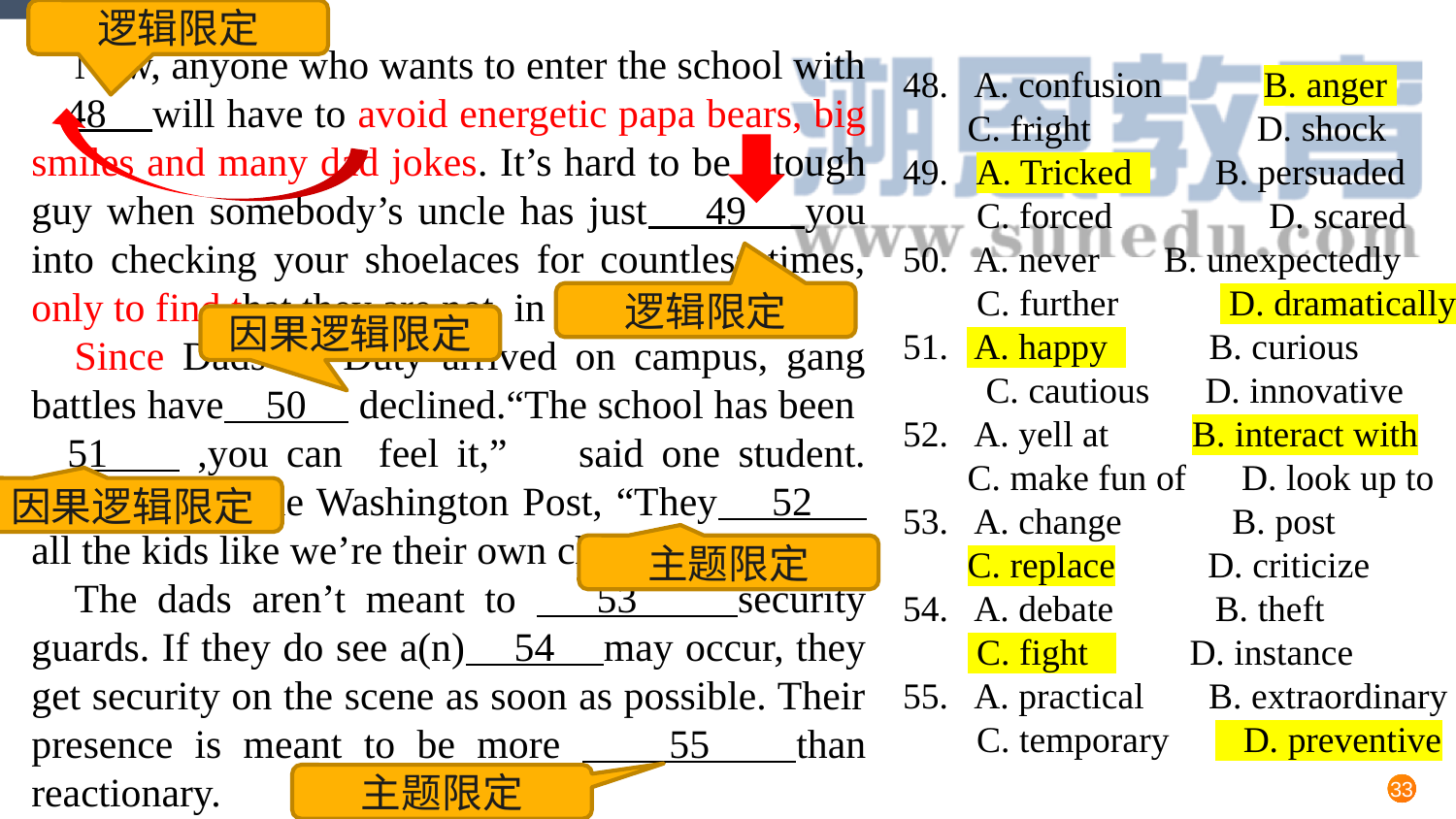

逻辑限定

Now, anyone who wants to enter the school with    48    will have to avoid energetic papa bears, big smiles and many dad jokes. It’s hard to be a tough guy when somebody’s uncle has just    49    you into checking your shoelaces for countless times, only to find that they are not, in fact, untied.
Since Dads on Duty arrived on campus, gang battles have    50     declined.“The school has been    51     ,you can  feel it,”    said one student. Another told the Washington Post, “They    52     all the kids like we’re their own children. ”
The dads aren’t meant to    53     security guards. If they do see a(n)    54    may occur, they get security on the scene as soon as possible. Their presence is meant to be more     55    than reactionary.
48.   A. confusion           B. anger
       C. fright                  D. shock
49.   A. Tricked         B. persuaded
        C. forced                 D. scared
50.   A. never       B. unexpectedly
        C. further            D. dramatically
51.   A. happy           B. curious
         C. cautious      D. innovative
52.   A. yell at         B. interact with
       C. make fun of      D. look up to
53.   A. change            B. post
       C. replace          D. criticize
54.   A. debate           B. theft
        C. fight           D. instance
55.   A. practical       B. extraordinary
        C. temporary        D. preventive

逻辑限定
因果逻辑限定
因果逻辑限定
主题限定
主题限定